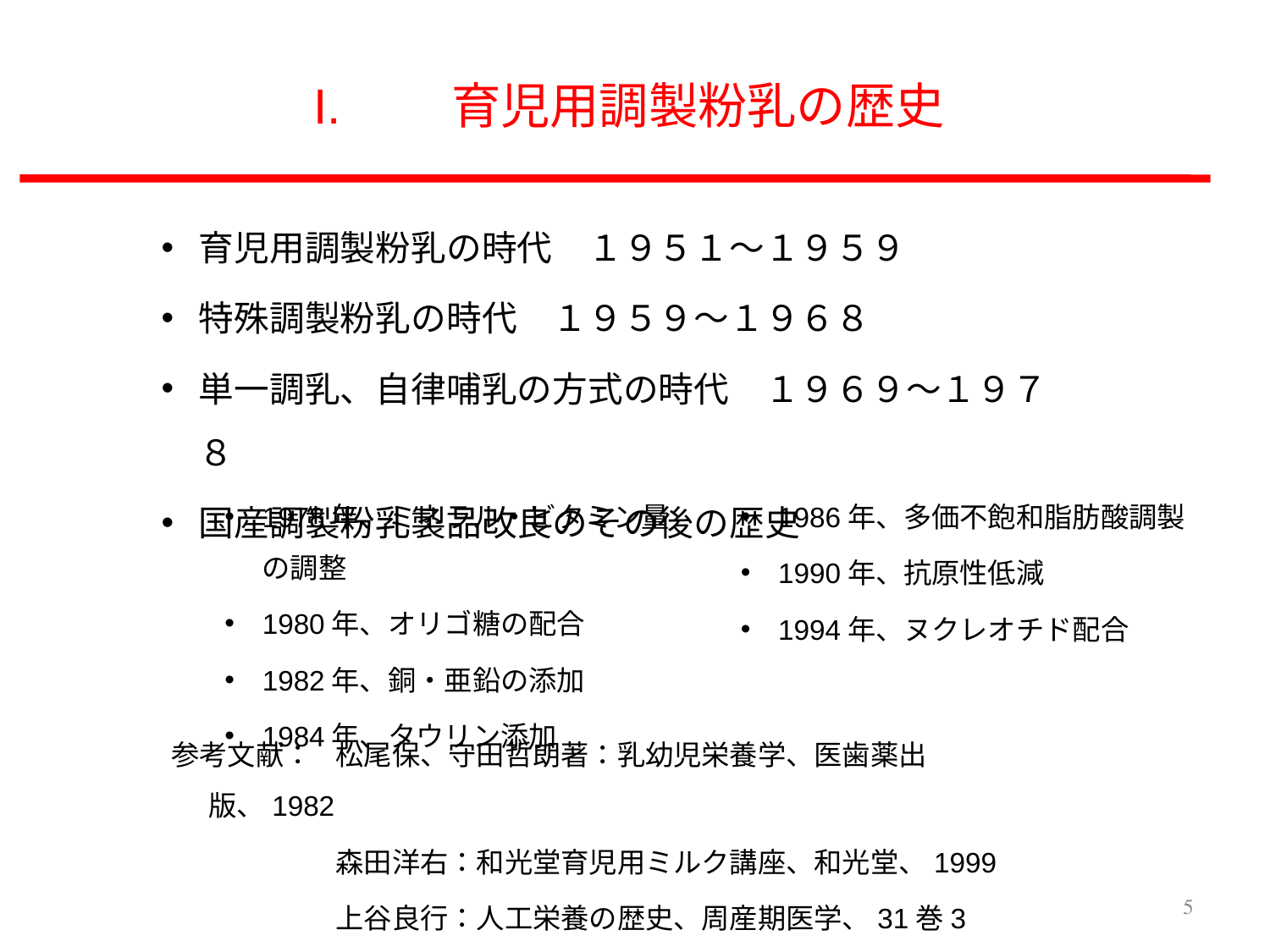

# I.　　育児用調製粉乳の歴史

育児用調製粉乳の時代　１９５１～１９５９
特殊調製粉乳の時代　１９５９～１９６８
単一調乳、自律哺乳の方式の時代　１９６９～１９７８
国産調製粉乳製品改良のその後の歴史
1978年、ミネラル・ビタミン量の調整
1980年、オリゴ糖の配合
1982年、銅・亜鉛の添加
1984年、タウリン添加
1986年、多価不飽和脂肪酸調製
1990年、抗原性低減
1994年、ヌクレオチド配合
参考文献：	松尾保、守田哲朗著：乳幼児栄養学、医歯薬出版、1982
		森田洋右：和光堂育児用ミルク講座、和光堂、1999
		上谷良行：人工栄養の歴史、周産期医学、31巻3号、2001
5